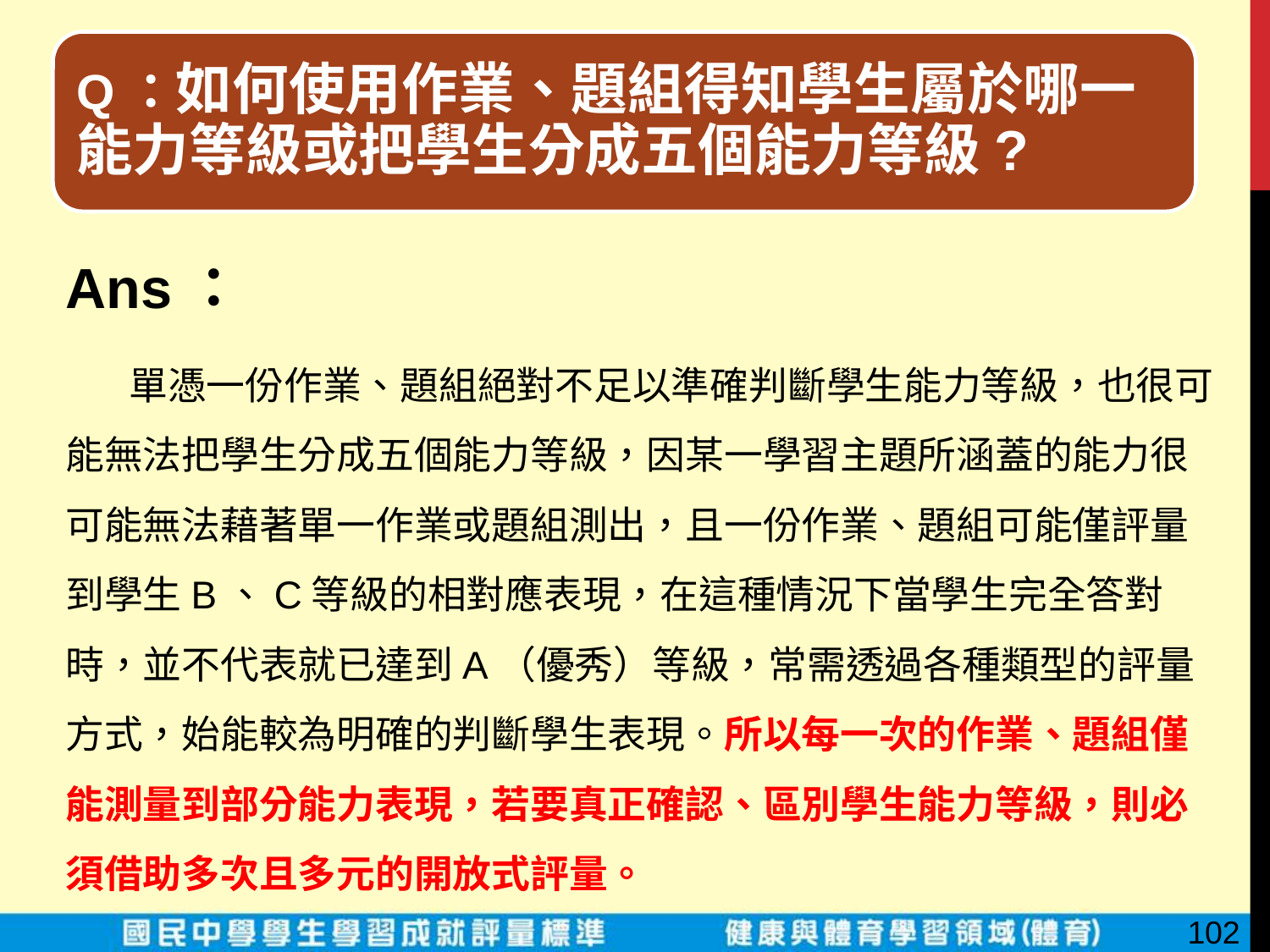

Q：如何使用作業、題組得知學生屬於哪一能力等級或把學生分成五個能力等級?
Ans：
單憑一份作業、題組絕對不足以準確判斷學生能力等級，也很可能無法把學生分成五個能力等級，因某一學習主題所涵蓋的能力很可能無法藉著單一作業或題組測出，且一份作業、題組可能僅評量到學生B、C等級的相對應表現，在這種情況下當學生完全答對時，並不代表就已達到A（優秀）等級，常需透過各種類型的評量方式，始能較為明確的判斷學生表現。所以每一次的作業、題組僅能測量到部分能力表現，若要真正確認、區別學生能力等級，則必須借助多次且多元的開放式評量。

102